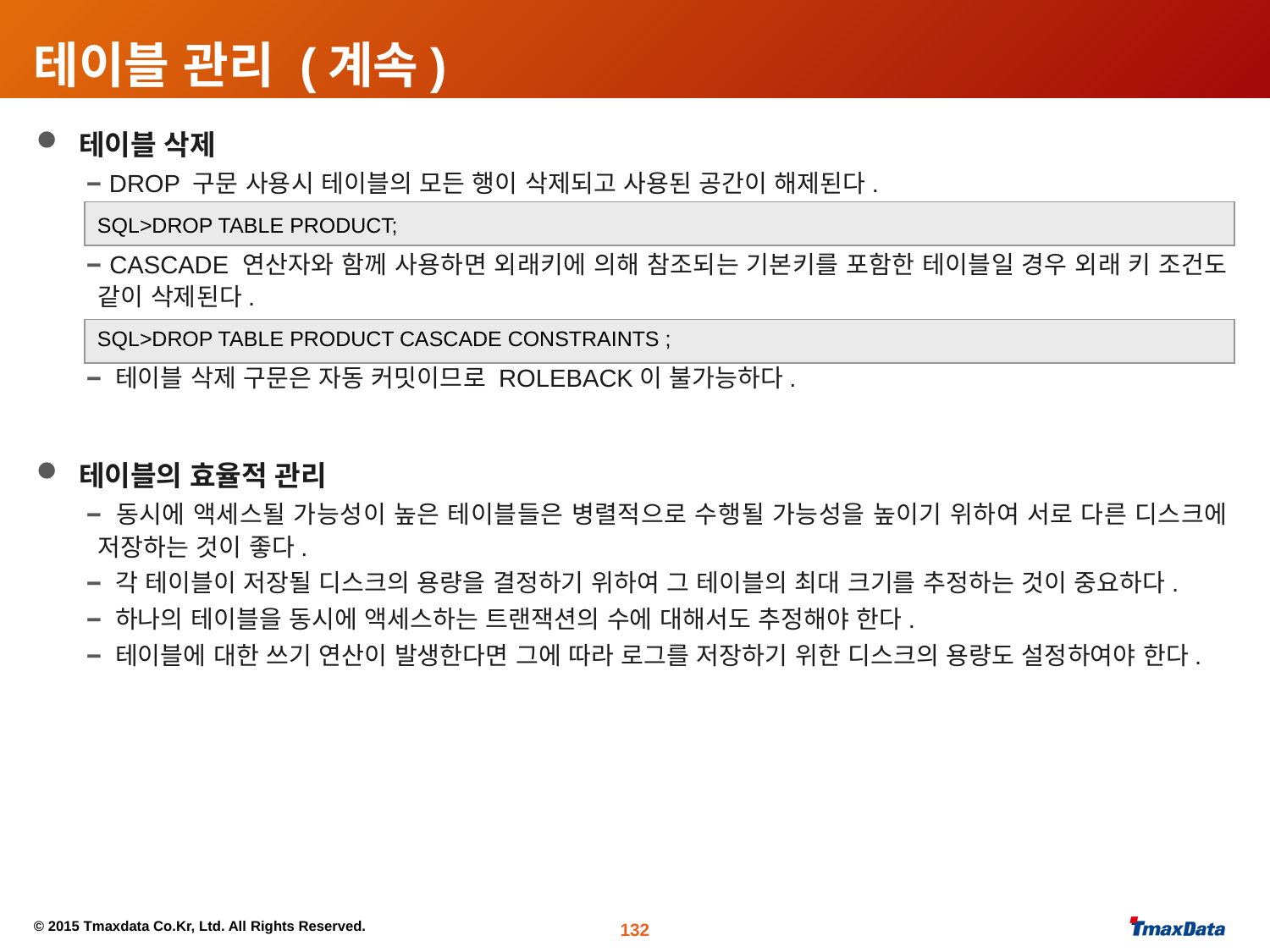

# 테이블 관리 (계속)
 테이블 삭제
 DROP 구문 사용시 테이블의 모든 행이 삭제되고 사용된 공간이 해제된다.

 CASCADE 연산자와 함께 사용하면 외래키에 의해 참조되는 기본키를 포함한 테이블일 경우 외래 키 조건도 같이 삭제된다.

 테이블 삭제 구문은 자동 커밋이므로 ROLEBACK이 불가능하다.

SQL>DROP TABLE PRODUCT;
SQL>DROP TABLE PRODUCT CASCADE CONSTRAINTS ;
 테이블의 효율적 관리
 동시에 액세스될 가능성이 높은 테이블들은 병렬적으로 수행될 가능성을 높이기 위하여 서로 다른 디스크에 저장하는 것이 좋다.
 각 테이블이 저장될 디스크의 용량을 결정하기 위하여 그 테이블의 최대 크기를 추정하는 것이 중요하다.
 하나의 테이블을 동시에 액세스하는 트랜잭션의 수에 대해서도 추정해야 한다.
 테이블에 대한 쓰기 연산이 발생한다면 그에 따라 로그를 저장하기 위한 디스크의 용량도 설정하여야 한다.